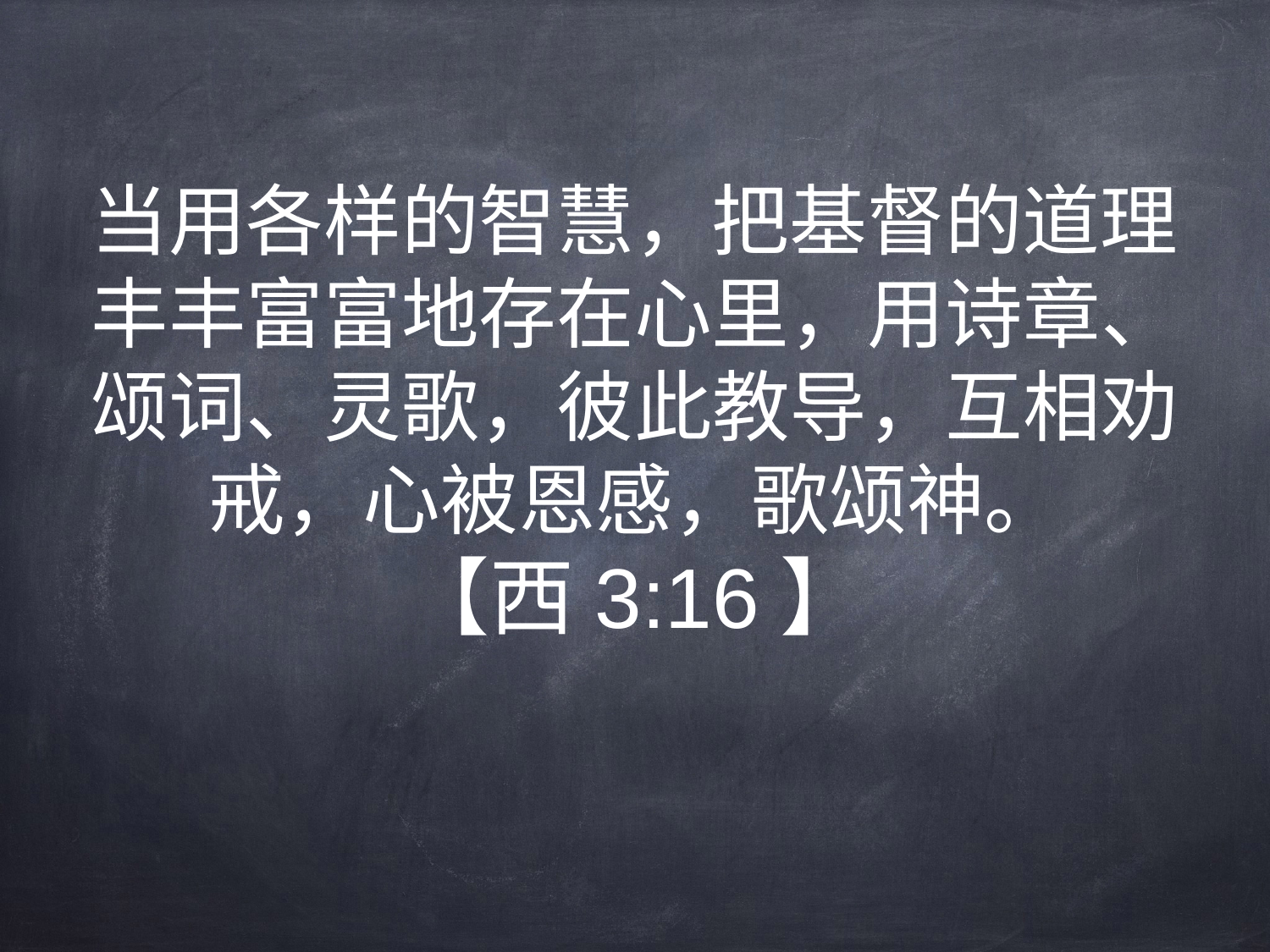

当用各样的智慧，把基督的道理丰丰富富地存在心里，用诗章、颂词、灵歌，彼此教导，互相劝戒，心被恩感，歌颂神。
【西3:16】

#